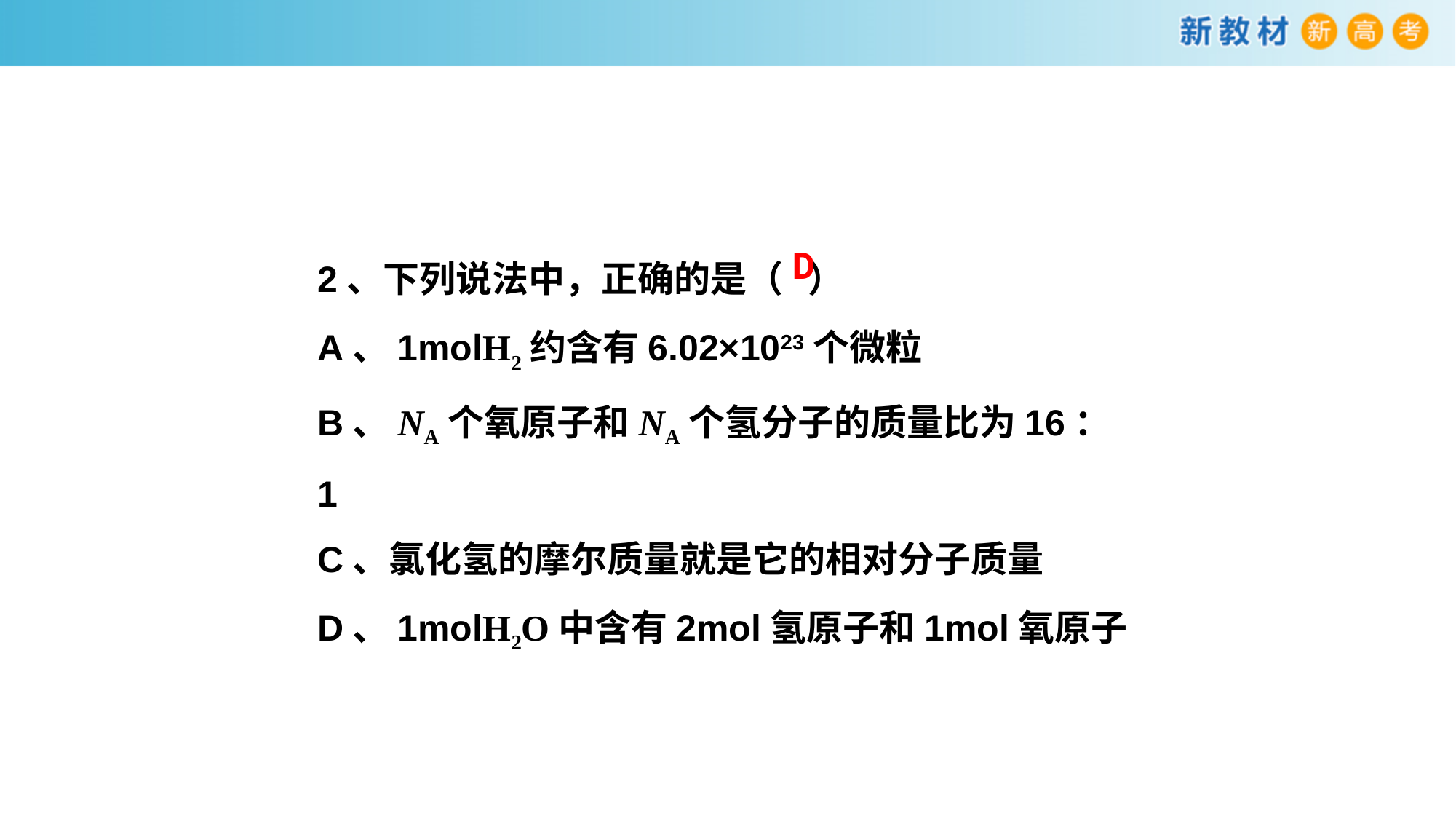

2、下列说法中，正确的是（   ）
A、1molH2约含有6.02×1023个微粒
B、NA个氧原子和NA个氢分子的质量比为16：1
C、氯化氢的摩尔质量就是它的相对分子质量
D、1molH2O中含有2mol氢原子和1mol氧原子
D